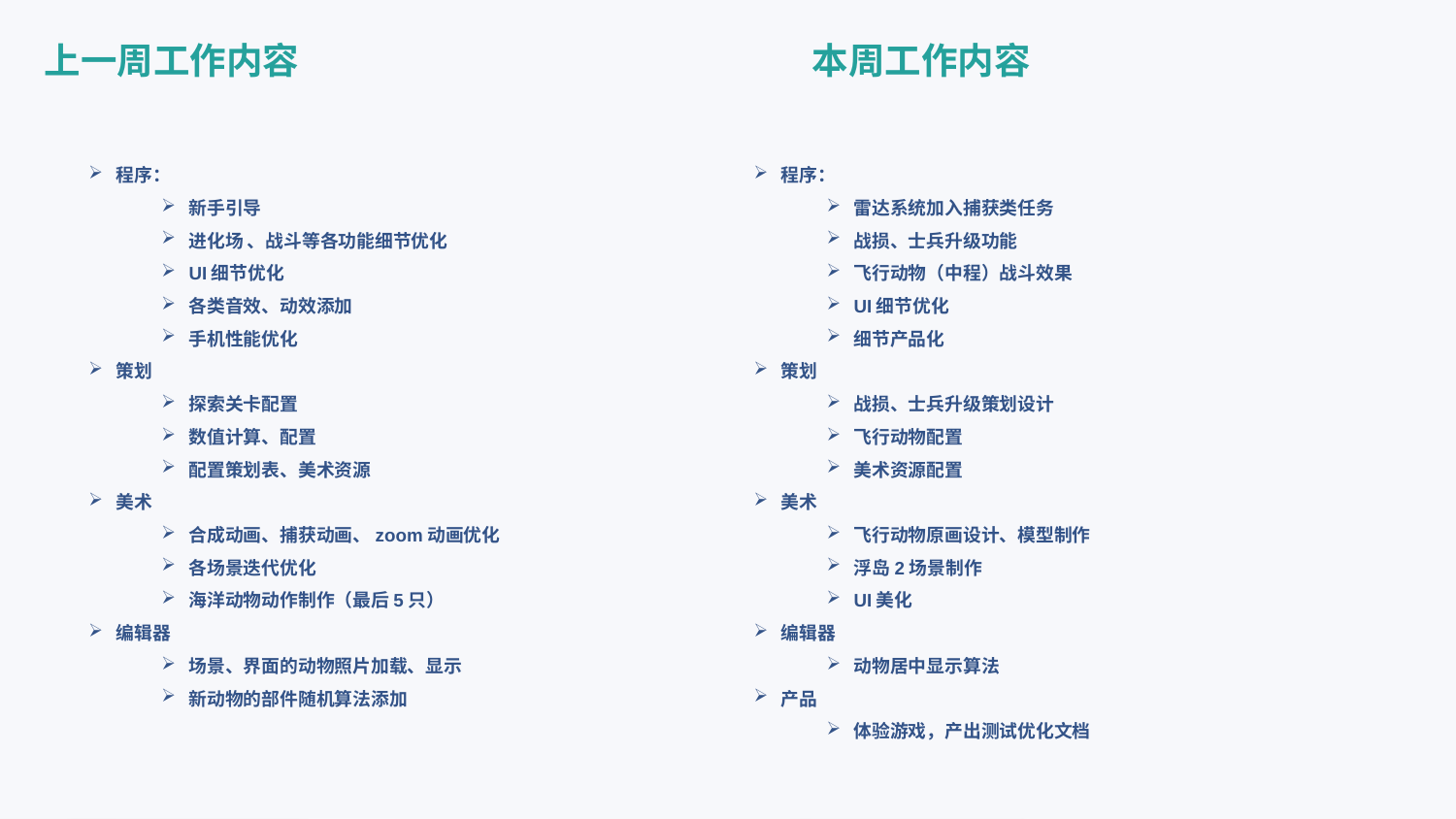

上一周工作内容
本周工作内容
程序：
新手引导
进化场 、战斗等各功能细节优化
UI细节优化
各类音效、动效添加
手机性能优化
策划
探索关卡配置
数值计算、配置
配置策划表、美术资源
美术
合成动画、捕获动画、zoom动画优化
各场景迭代优化
海洋动物动作制作（最后5只）
编辑器
场景、界面的动物照片加载、显示
新动物的部件随机算法添加

程序：
雷达系统加入捕获类任务
战损、士兵升级功能
飞行动物（中程）战斗效果
UI细节优化
细节产品化
策划
战损、士兵升级策划设计
飞行动物配置
美术资源配置
美术
飞行动物原画设计、模型制作
浮岛2场景制作
UI美化
编辑器
动物居中显示算法
产品
体验游戏，产出测试优化文档